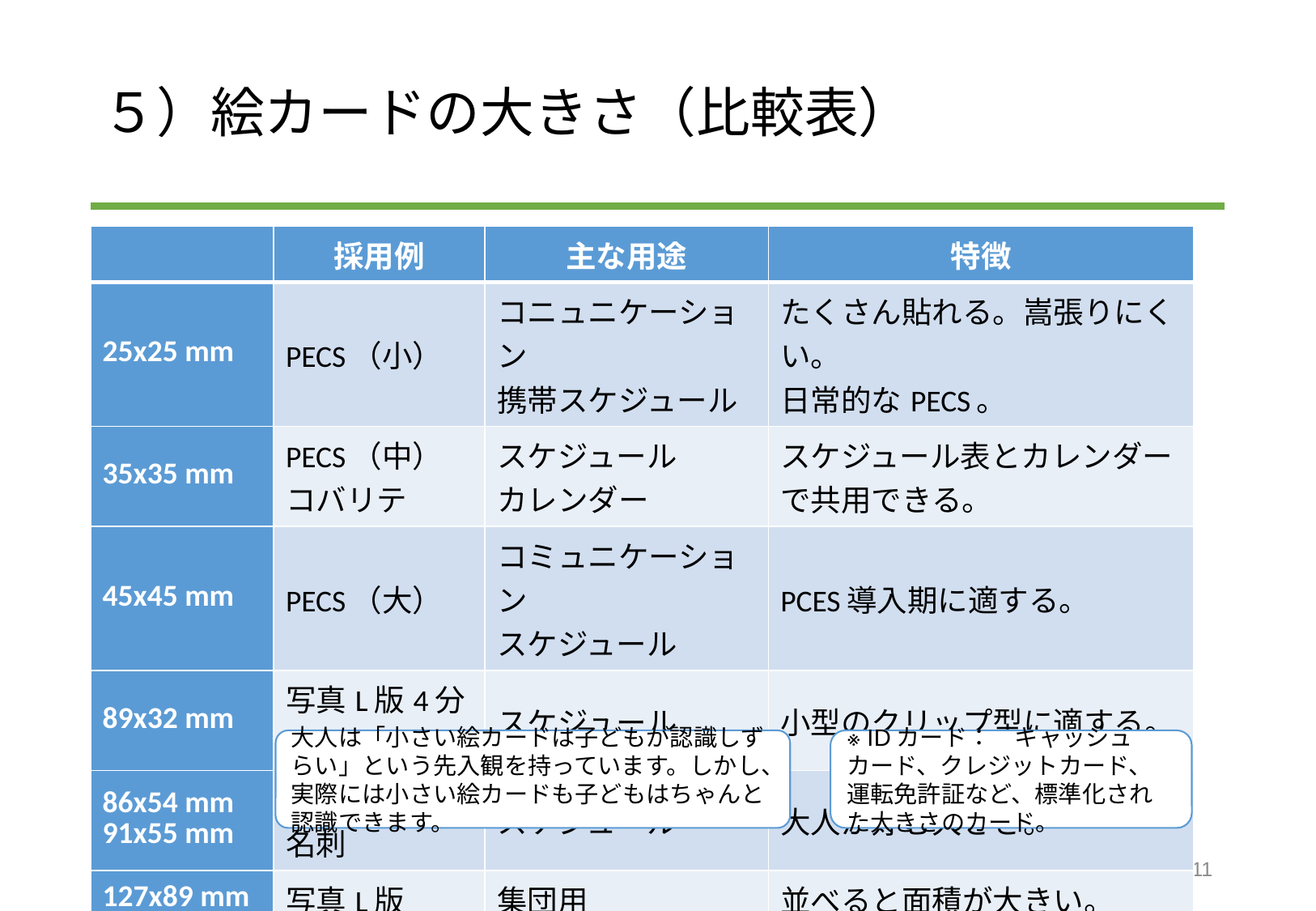

# ５）絵カードの大きさ（比較表）
|  | 採用例 | 主な用途 | 特徴 |
| --- | --- | --- | --- |
| 25x25 mm | PECS（小） | コニュニケーション 携帯スケジュール | たくさん貼れる。嵩張りにくい。 日常的なPECS。 |
| 35x35 mm | PECS（中） コバリテ | スケジュール カレンダー | スケジュール表とカレンダー で共用できる。 |
| 45x45 mm | PECS（大） | コミュニケーション スケジュール | PCES導入期に適する。 |
| 89x32 mm | 写真L版4分割 | スケジュール | 小型のクリップ型に適する。 |
| 86x54 mm 91x55 mm | IDカード (※) 名刺 | スケジュール | 大人が好む大きさ。 |
| 127x89 mm | 写真L版 | 集団用 | 並べると面積が大きい。 |
大人は「小さい絵カードは子どもが認識しずらい」という先入観を持っています。しかし、実際には小さい絵カードも子どもはちゃんと認識できます。
※ IDカード：　キャッシュカード、クレジットカード、運転免許証など、標準化された大きさのカード。
古林療育技術研究所
スケジュール表の形態 2019年夏編β版
11